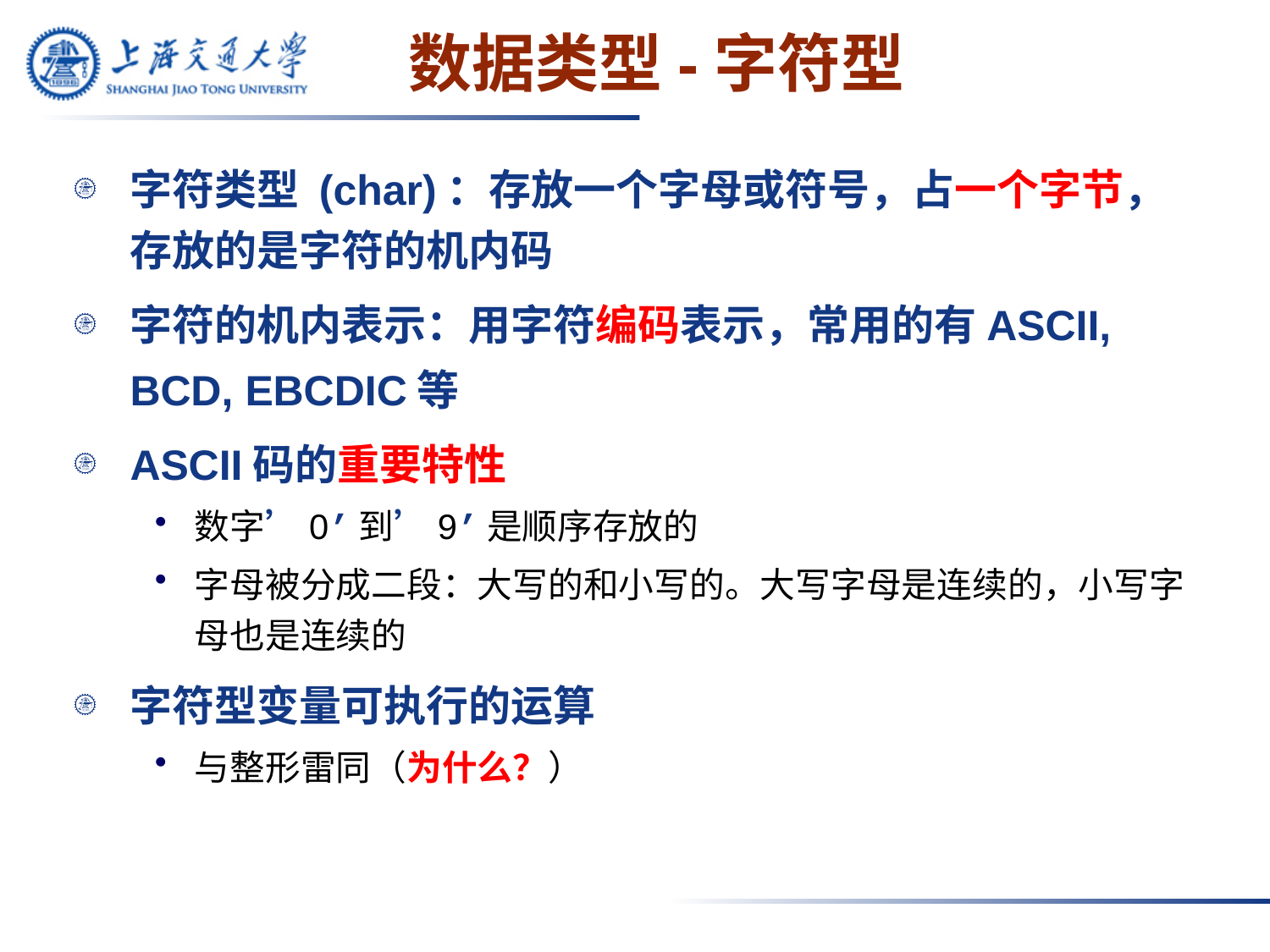

# 数据类型-字符型
字符类型 (char)：存放一个字母或符号，占一个字节，存放的是字符的机内码
字符的机内表示：用字符编码表示，常用的有ASCII, BCD, EBCDIC等
ASCII码的重要特性
数字’0’到’9’是顺序存放的
字母被分成二段：大写的和小写的。大写字母是连续的，小写字母也是连续的
字符型变量可执行的运算
与整形雷同（为什么？）